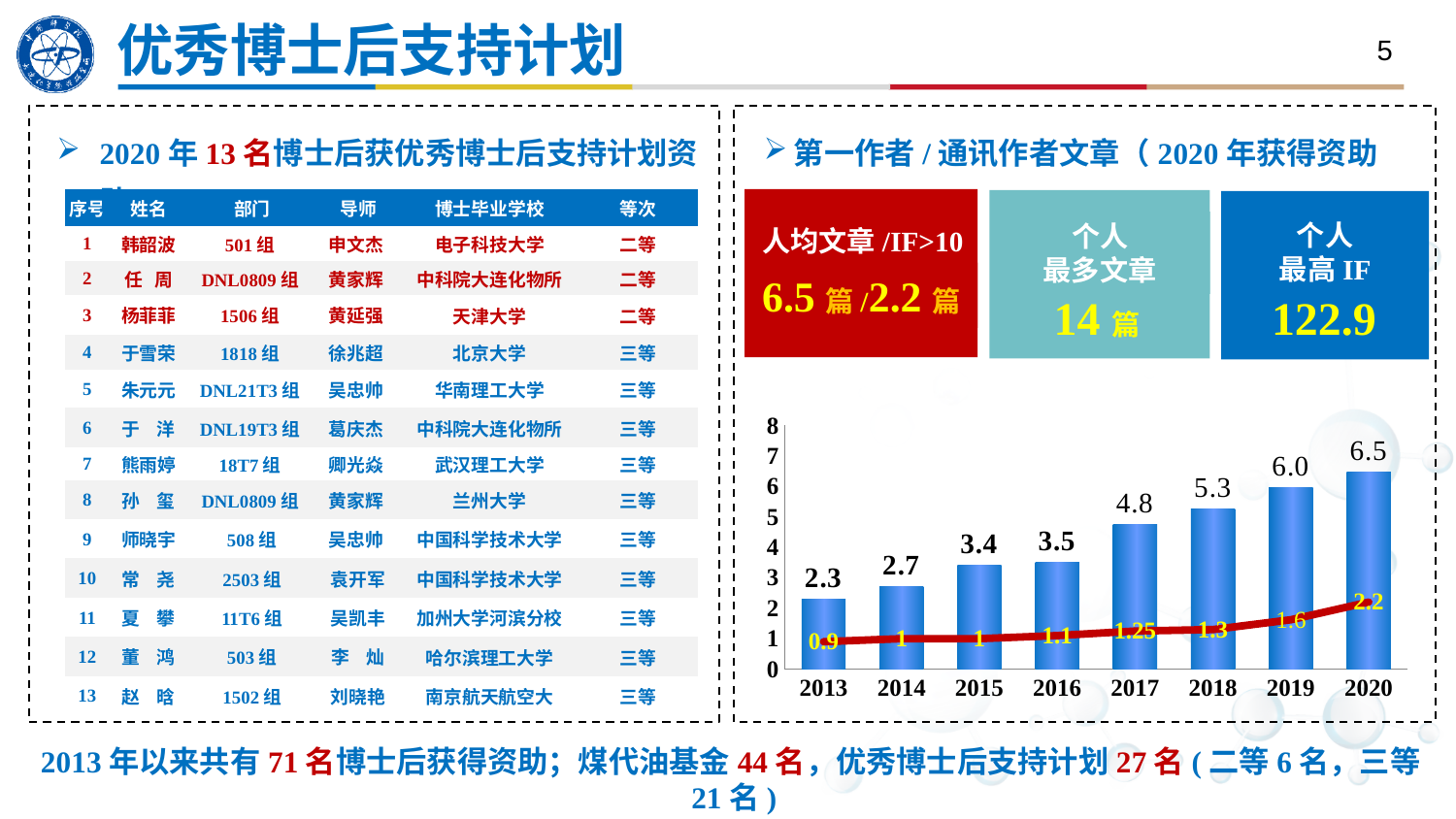

优秀博士后支持计划
5

第一作者/通讯作者文章（2020年获得资助者）
2020年13名博士后获优秀博士后支持计划资助
| 序号 | 姓名 | 部门 | 导师 | 博士毕业学校 | 等次 |
| --- | --- | --- | --- | --- | --- |
| 1 | 韩韶波 | 501组 | 申文杰 | 电子科技大学 | 二等 |
| 2 | 任 周 | DNL0809组 | 黄家辉 | 中科院大连化物所 | 二等 |
| 3 | 杨菲菲 | 1506组 | 黄延强 | 天津大学 | 二等 |
| 4 | 于雪荣 | 1818组 | 徐兆超 | 北京大学 | 三等 |
| 5 | 朱元元 | DNL21T3组 | 吴忠帅 | 华南理工大学 | 三等 |
| 6 | 于 洋 | DNL19T3组 | 葛庆杰 | 中科院大连化物所 | 三等 |
| 7 | 熊雨婷 | 18T7组 | 卿光焱 | 武汉理工大学 | 三等 |
| 8 | 孙 玺 | DNL0809组 | 黄家辉 | 兰州大学 | 三等 |
| 9 | 师晓宇 | 508组 | 吴忠帅 | 中国科学技术大学 | 三等 |
| 10 | 常 尧 | 2503组 | 袁开军 | 中国科学技术大学 | 三等 |
| 11 | 夏 攀 | 11T6组 | 吴凯丰 | 加州大学河滨分校 | 三等 |
| 12 | 董 鸿 | 503组 | 李 灿 | 哈尔滨理工大学 | 三等 |
| 13 | 赵 晗 | 1502组 | 刘晓艳 | 南京航天航空大 | 三等 |

人均文章/IF>10
6.5篇/2.2篇

个人
最多文章
14篇

个人
最高IF
122.9

### Chart

| Category | 申请时人均文章数 | 人均IF>10 |
|---|---|---|
| 2013 | 2.3 | 0.9 |
| 2014 | 2.7 | 1.0 |
| 2015 | 3.4 | 1.0 |
| 2016 | 3.5 | 1.1 |
| 2017 | 4.75 | 1.25 |
| 2018 | 5.25 | 1.3 |
| 2019 | 5.95 | 1.62 |
| 2020 | 6.46 | 2.2 |
2013年以来共有71名博士后获得资助；煤代油基金44名，优秀博士后支持计划27名(二等6名，三等21名)